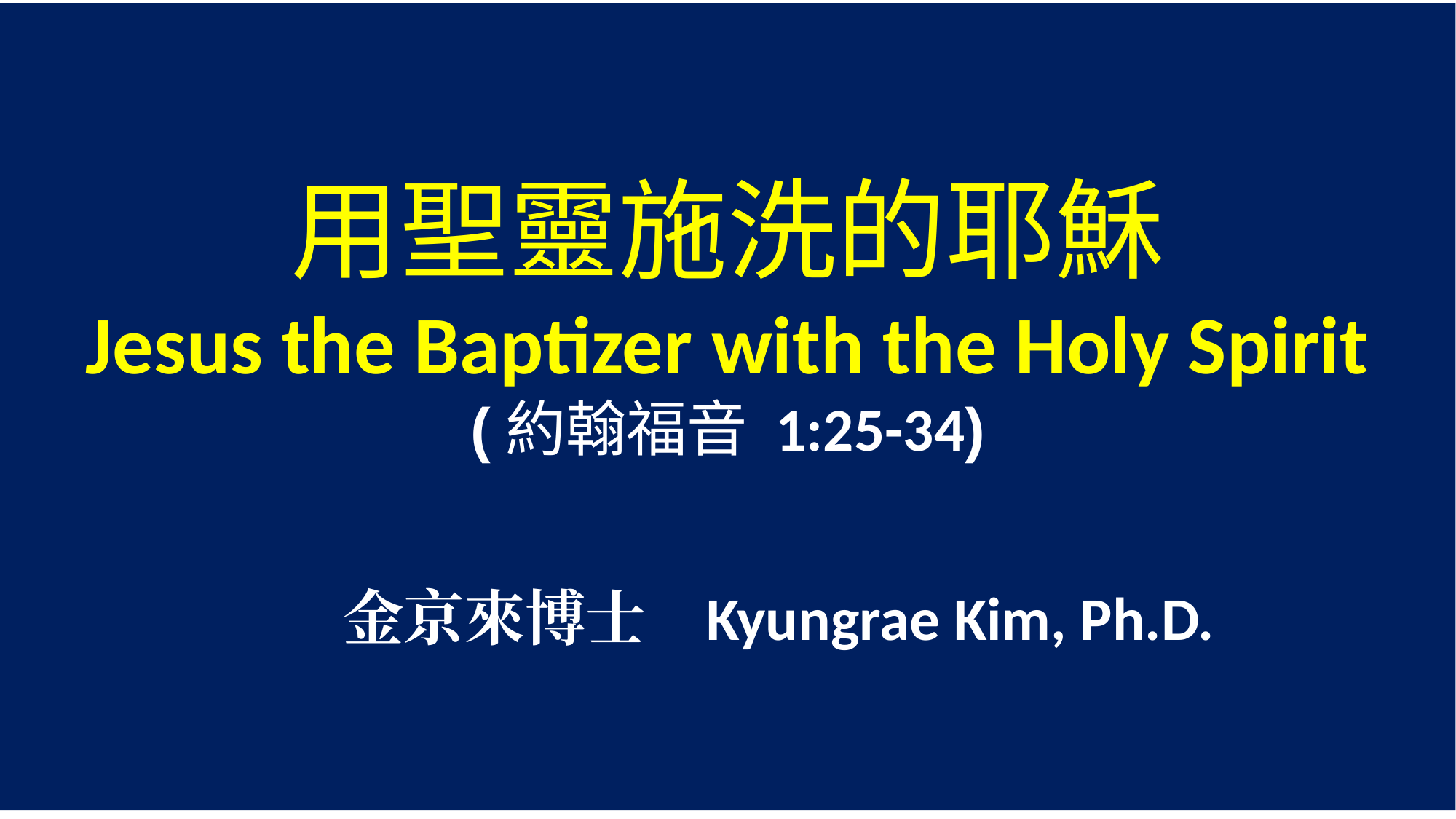

用聖靈施洗的耶穌
Jesus the Baptizer with the Holy Spirit
(約翰福音 1:25-34)

                       金京來博士   Kyungrae Kim, Ph.D.